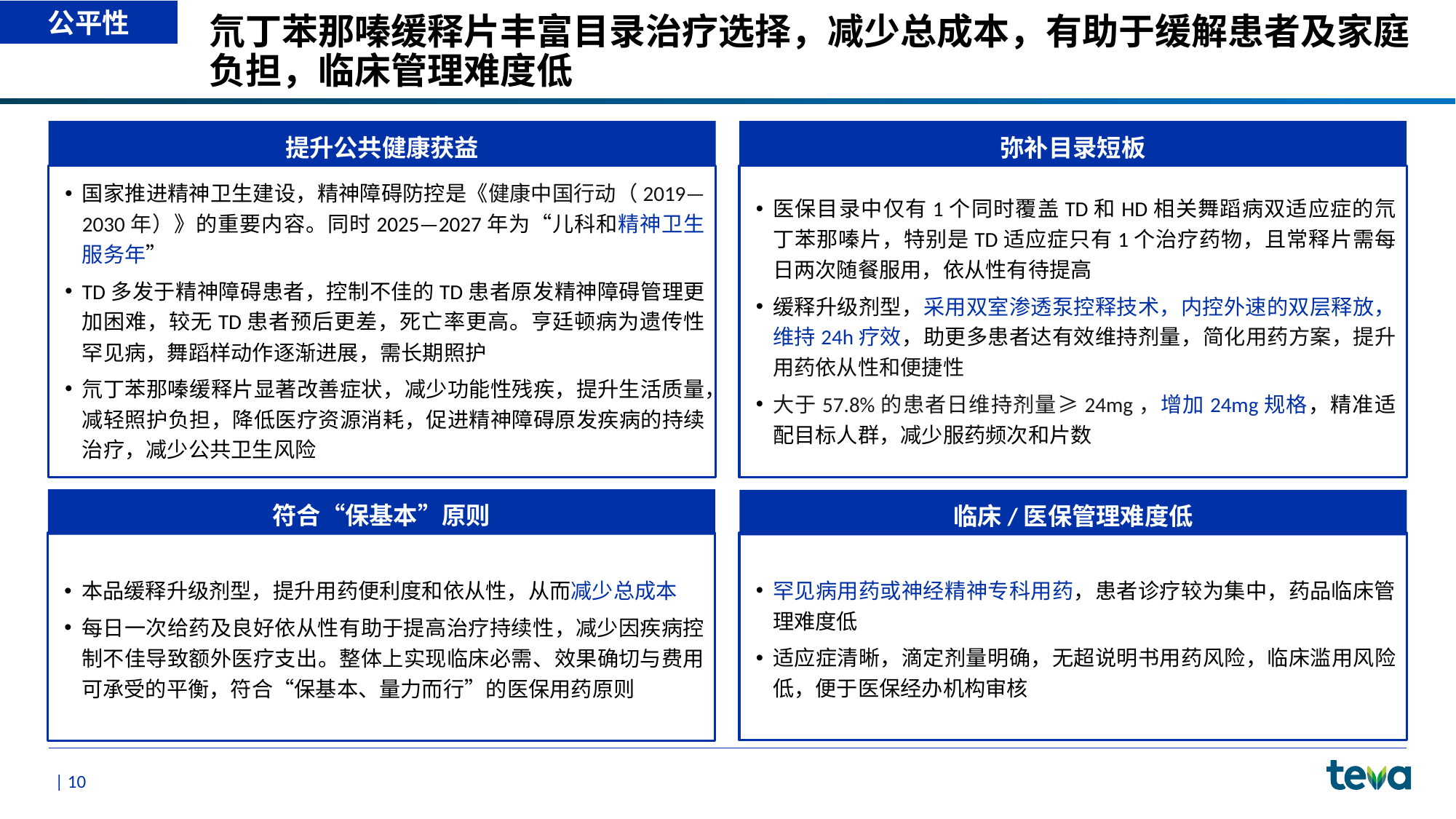

公平性
# 氘丁苯那嗪缓释片丰富目录治疗选择，减少总成本，有助于缓解患者及家庭负担，临床管理难度低
提升公共健康获益
弥补目录短板

国家推进精神卫生建设，精神障碍防控是《健康中国行动（2019—2030年）》的重要内容。同时2025—2027年为“儿科和精神卫生服务年”
TD多发于精神障碍患者，控制不佳的TD患者原发精神障碍管理更加困难，较无TD患者预后更差，死亡率更高。亨廷顿病为遗传性罕见病，舞蹈样动作逐渐进展，需长期照护
氘丁苯那嗪缓释片显著改善症状，减少功能性残疾，提升生活质量，减轻照护负担，降低医疗资源消耗，促进精神障碍原发疾病的持续治疗，减少公共卫生风险

医保目录中仅有1个同时覆盖TD和HD相关舞蹈病双适应症的氘丁苯那嗪片，特别是TD适应症只有1个治疗药物，且常释片需每日两次随餐服用，依从性有待提高
缓释升级剂型，采用双室渗透泵控释技术，内控外速的双层释放，维持24h疗效，助更多患者达有效维持剂量，简化用药方案，提升用药依从性和便捷性
大于57.8%的患者日维持剂量≥24mg，增加24mg规格，精准适配目标人群，减少服药频次和片数

符合“保基本”原则
临床/医保管理难度低
本品缓释升级剂型，提升用药便利度和依从性，从而减少总成本
每日一次给药及良好依从性有助于提高治疗持续性，减少因疾病控制不佳导致额外医疗支出。整体上实现临床必需、效果确切与费用可承受的平衡，符合“保基本、量力而行”的医保用药原则
罕见病用药或神经精神专科用药，患者诊疗较为集中，药品临床管理难度低
适应症清晰，滴定剂量明确，无超说明书用药风险，临床滥用风险低，便于医保经办机构审核
| 10